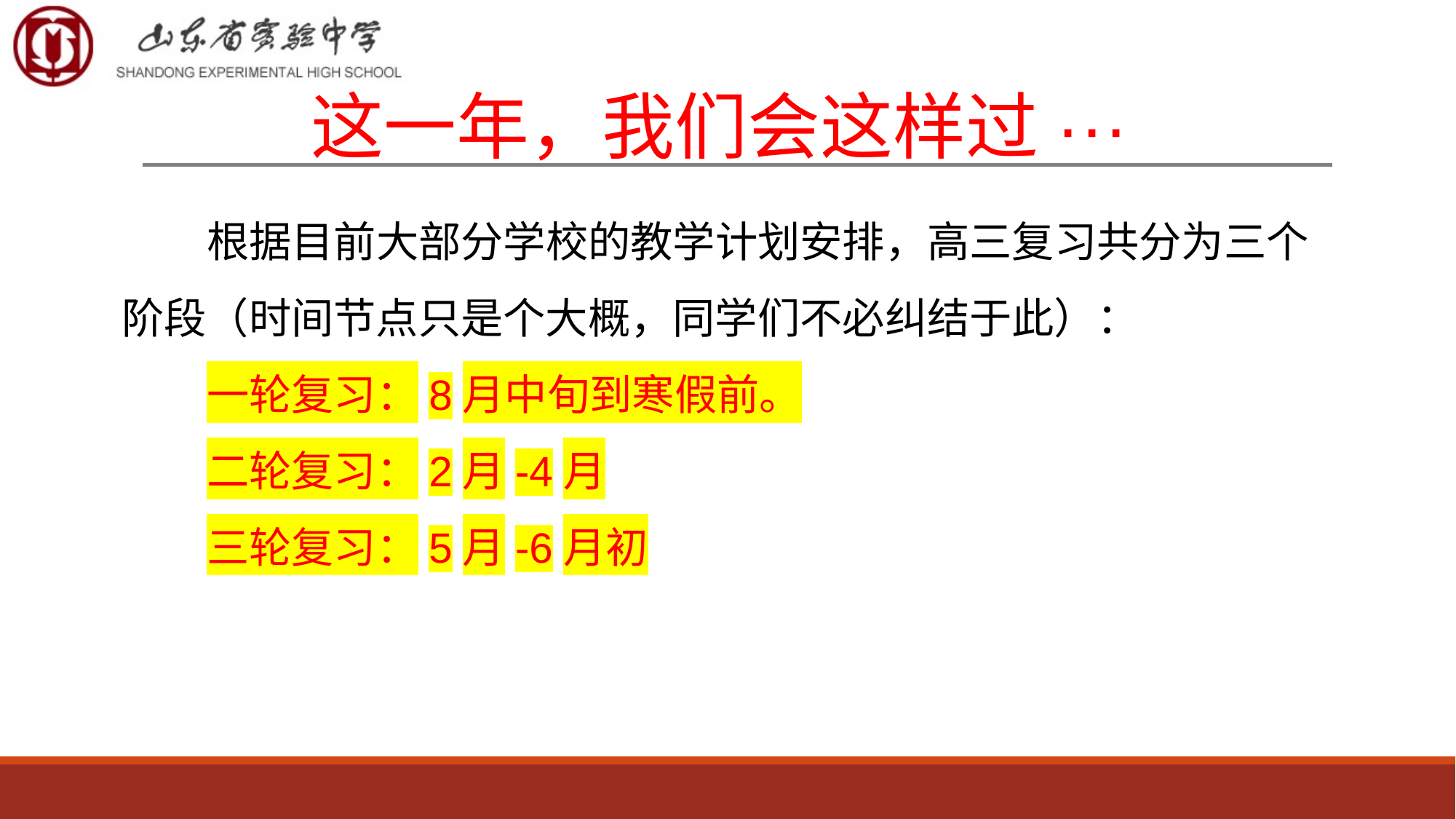

这一年，我们会这样过···
根据目前大部分学校的教学计划安排，高三复习共分为三个阶段（时间节点只是个大概，同学们不必纠结于此）：
一轮复习：8月中旬到寒假前。
二轮复习：2月-4月
三轮复习：5月-6月初